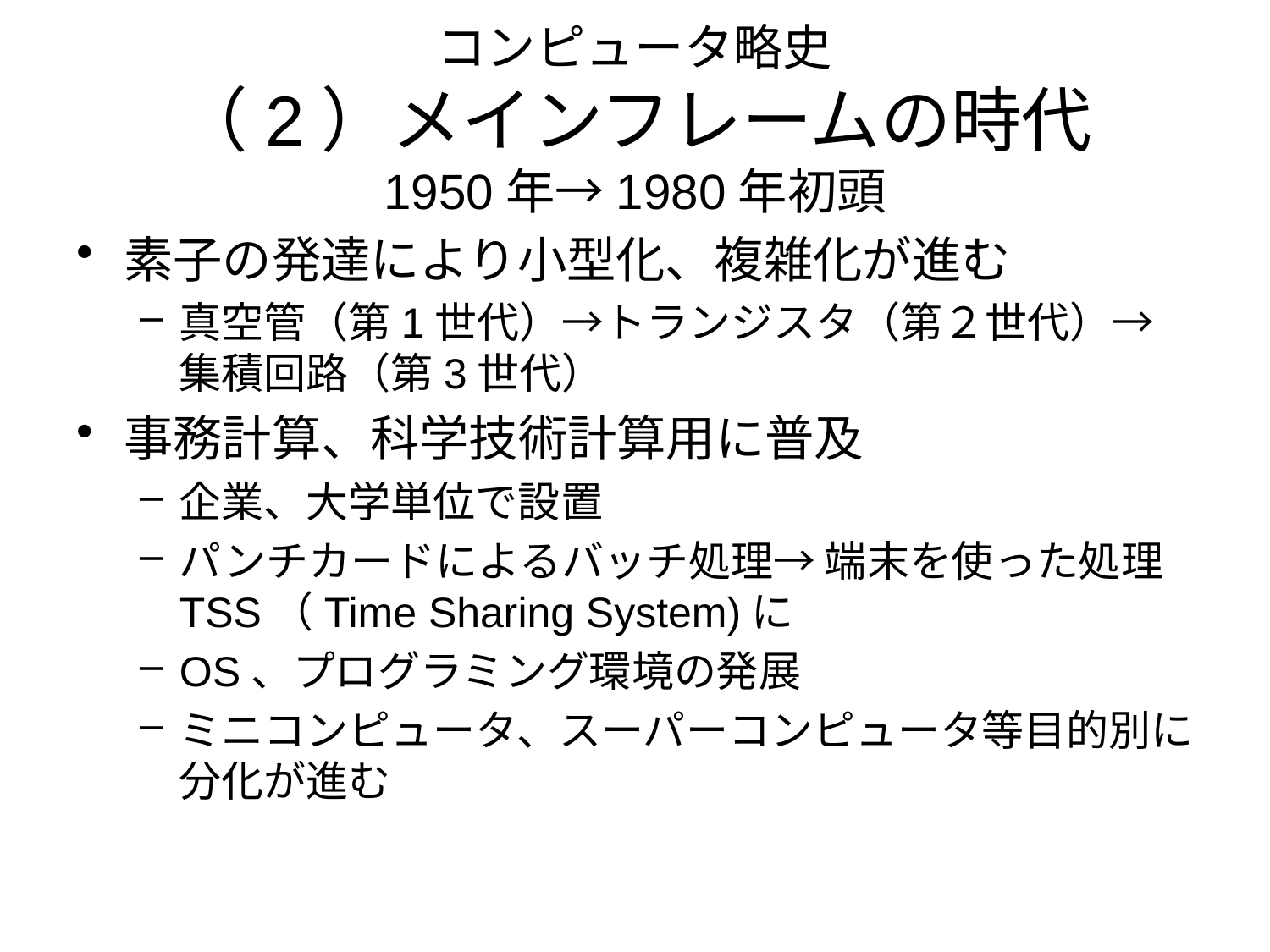

# コンピュータ略史 （2）メインフレームの時代 1950年→1980年初頭
素子の発達により小型化、複雑化が進む
真空管（第1世代）→トランジスタ（第２世代）→集積回路（第3世代）
事務計算、科学技術計算用に普及
企業、大学単位で設置
パンチカードによるバッチ処理→ 端末を使った処理TSS（Time Sharing System)に
OS、プログラミング環境の発展
ミニコンピュータ、スーパーコンピュータ等目的別に分化が進む